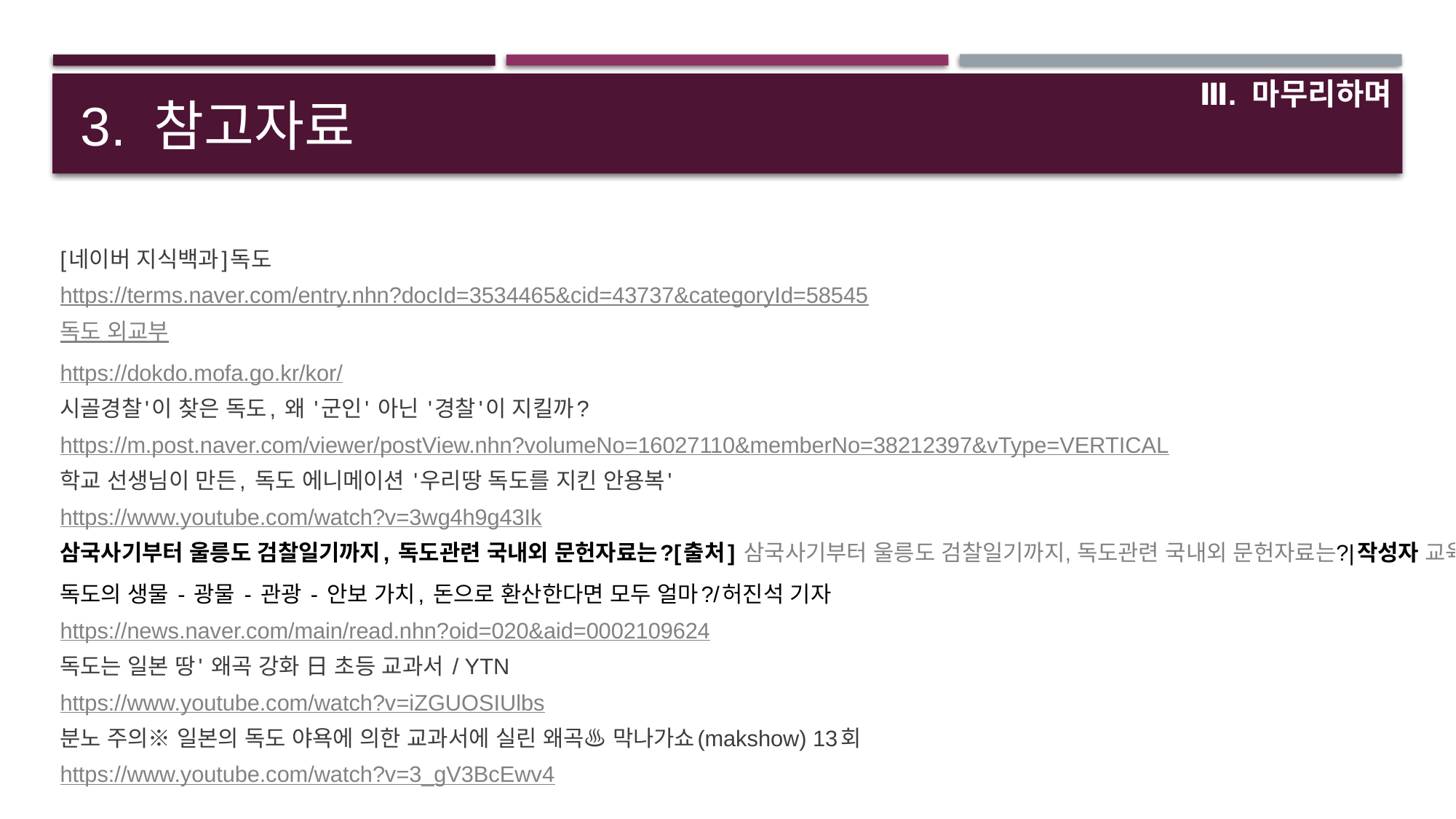

# 3. 참고자료
Ⅲ. 마무리하며

[네이버 지식백과]독도
https://terms.naver.com/entry.nhn?docId=3534465&cid=43737&categoryId=58545
독도 외교부
https://dokdo.mofa.go.kr/kor/
시골경찰'이 찾은 독도, 왜 '군인' 아닌 '경찰'이 지킬까?
https://m.post.naver.com/viewer/postView.nhn?volumeNo=16027110&memberNo=38212397&vType=VERTICAL
학교 선생님이 만든, 독도 에니메이션 '우리땅 독도를 지킨 안용복'
https://www.youtube.com/watch?v=3wg4h9g43Ik
삼국사기부터 울릉도 검찰일기까지, 독도관련 국내외 문헌자료는?[출처] 삼국사기부터 울릉도 검찰일기까지, 독도관련 국내외 문헌자료는?|작성자 교육부
독도의 생물 - 광물 - 관광 - 안보 가치, 돈으로 환산한다면 모두 얼마?/허진석 기자
https://news.naver.com/main/read.nhn?oid=020&aid=0002109624
독도는 일본 땅' 왜곡 강화 日 초등 교과서 / YTN
https://www.youtube.com/watch?v=iZGUOSIUlbs
분노 주의※ 일본의 독도 야욕에 의한 교과서에 실린 왜곡♨ 막나가쇼(makshow) 13회
https://www.youtube.com/watch?v=3_gV3BcEwv4